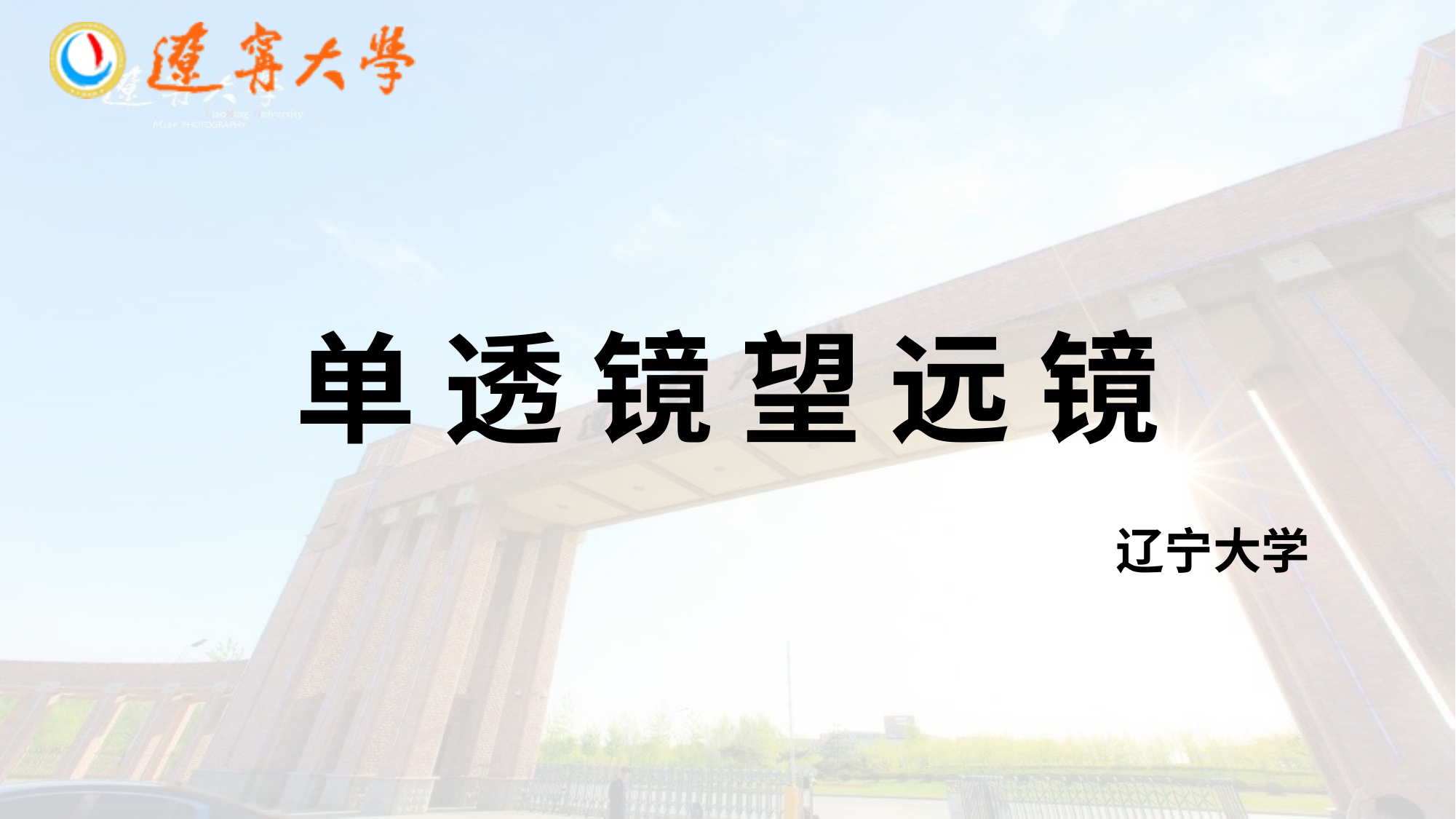

单 透 镜 望 远 镜
辽宁大学